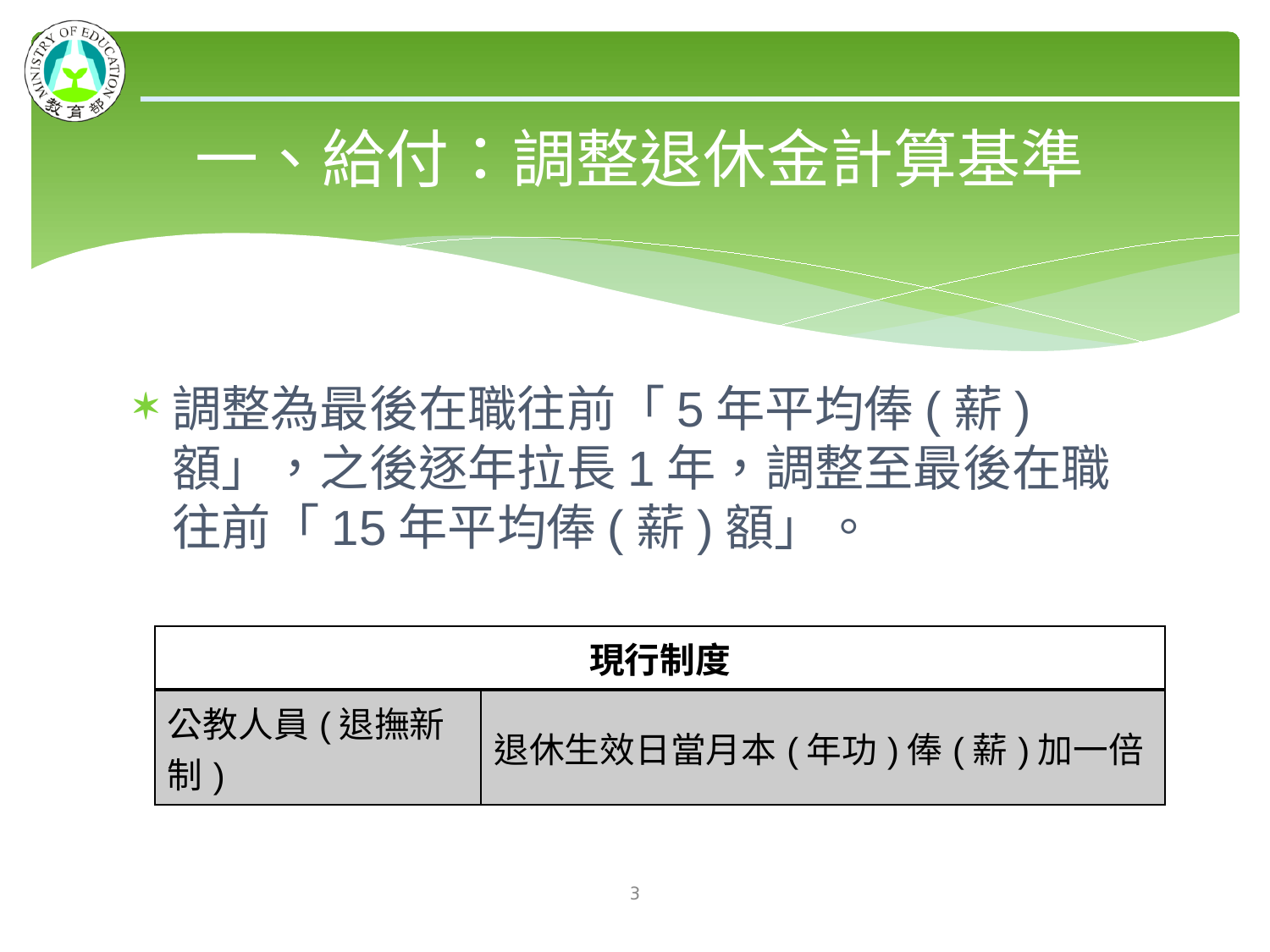

# 一、給付：調整退休金計算基準
調整為最後在職往前「5年平均俸(薪)額」，之後逐年拉長1年，調整至最後在職往前「15年平均俸(薪)額」。
| 現行制度 |  |
| --- | --- |
| 公教人員(退撫新制) | 退休生效日當月本(年功)俸(薪)加一倍 |
3